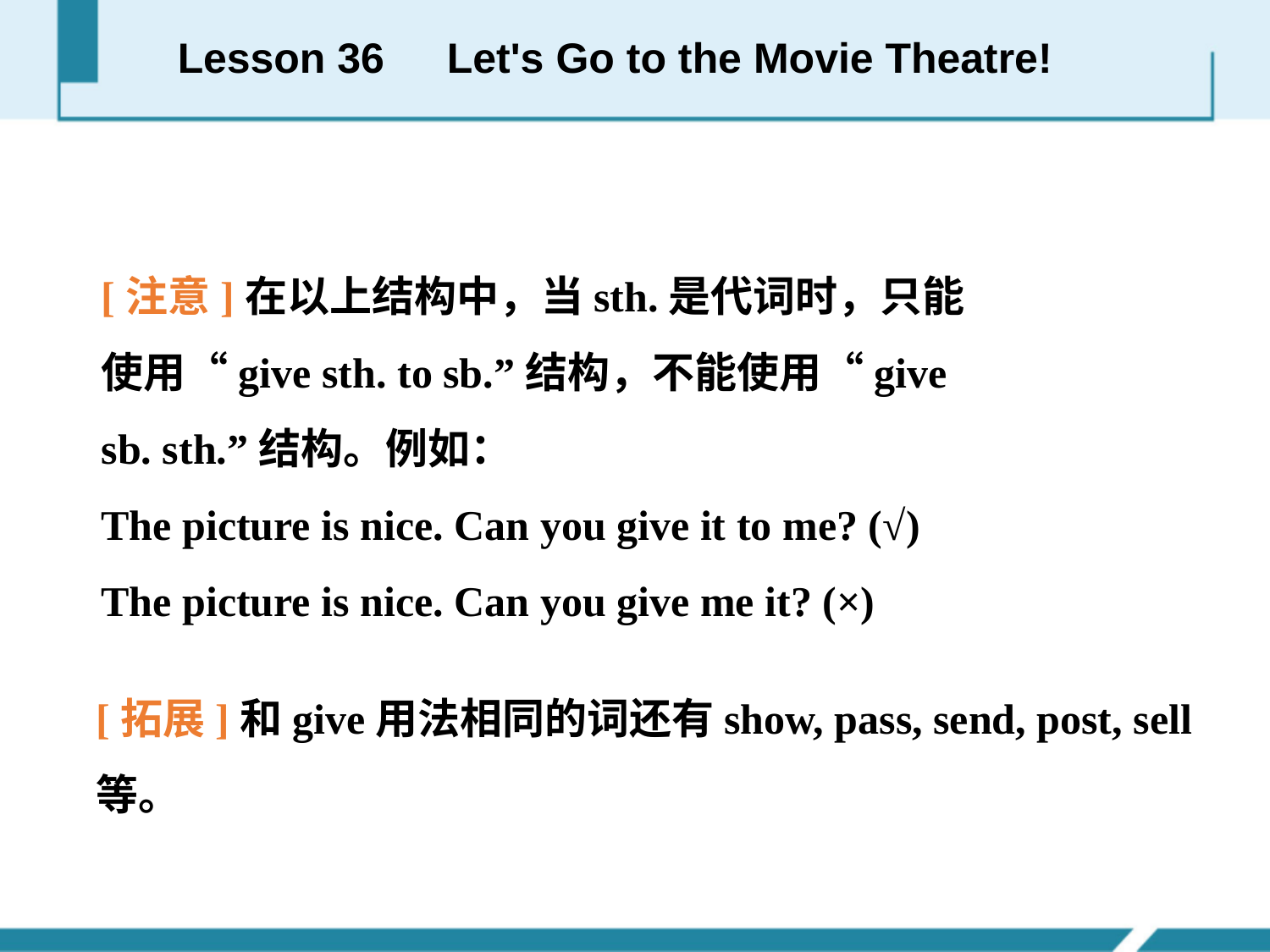

Lesson 36　Let's Go to the Movie Theatre!
[注意]在以上结构中，当sth.是代词时，只能使用“give sth. to sb.”结构，不能使用“give sb. sth.”结构。例如：
The picture is nice. Can you give it to me? (√)
The picture is nice. Can you give me it? (×)
[拓展]和give用法相同的词还有show, pass, send, post, sell等。